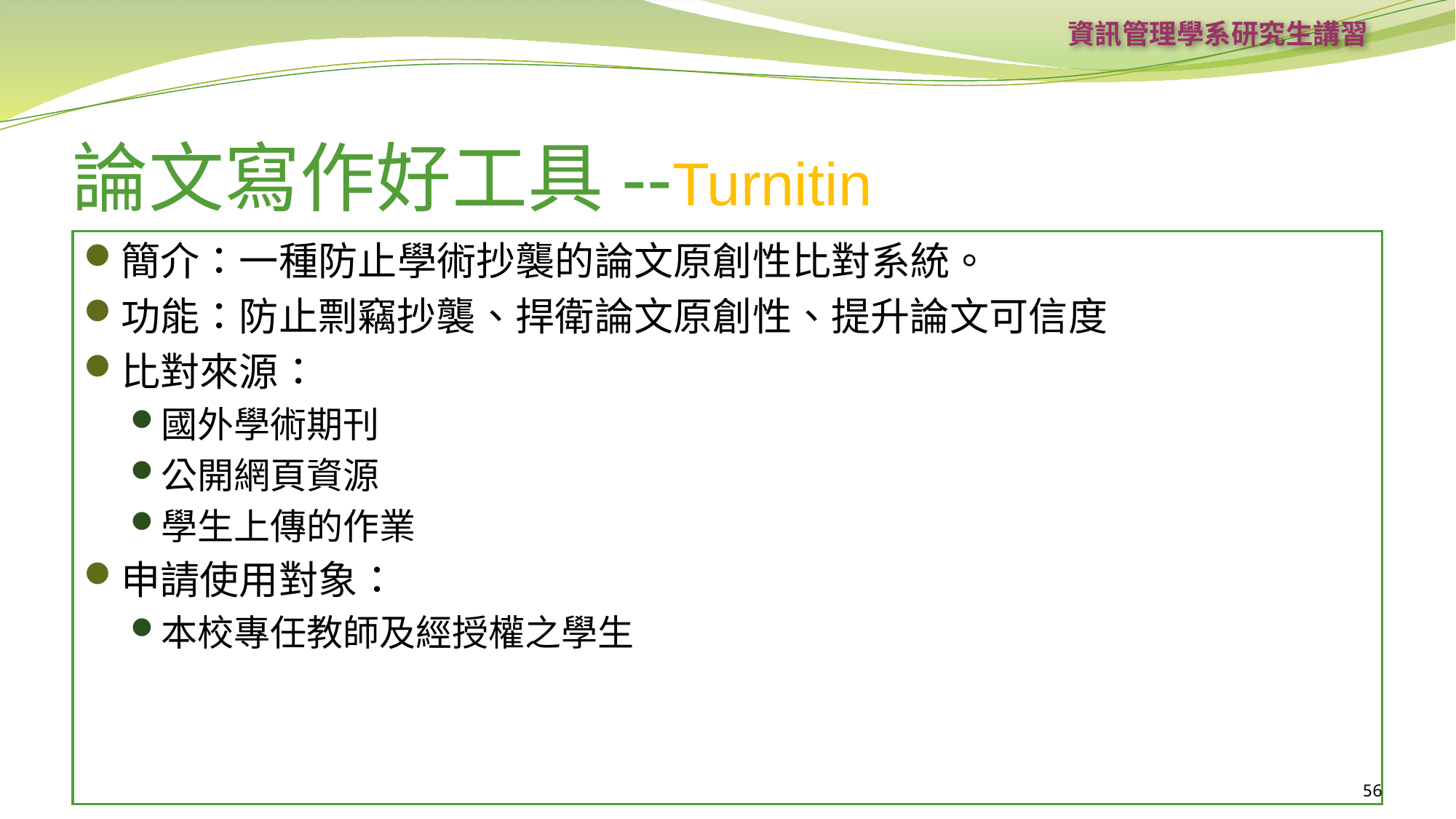

資訊管理學系研究生講習
# 論文寫作好工具--Turnitin
簡介：一種防止學術抄襲的論文原創性比對系統。
功能：防止剽竊抄襲、捍衛論文原創性、提升論文可信度
比對來源：
國外學術期刊
公開網頁資源
學生上傳的作業
申請使用對象：
本校專任教師及經授權之學生

56